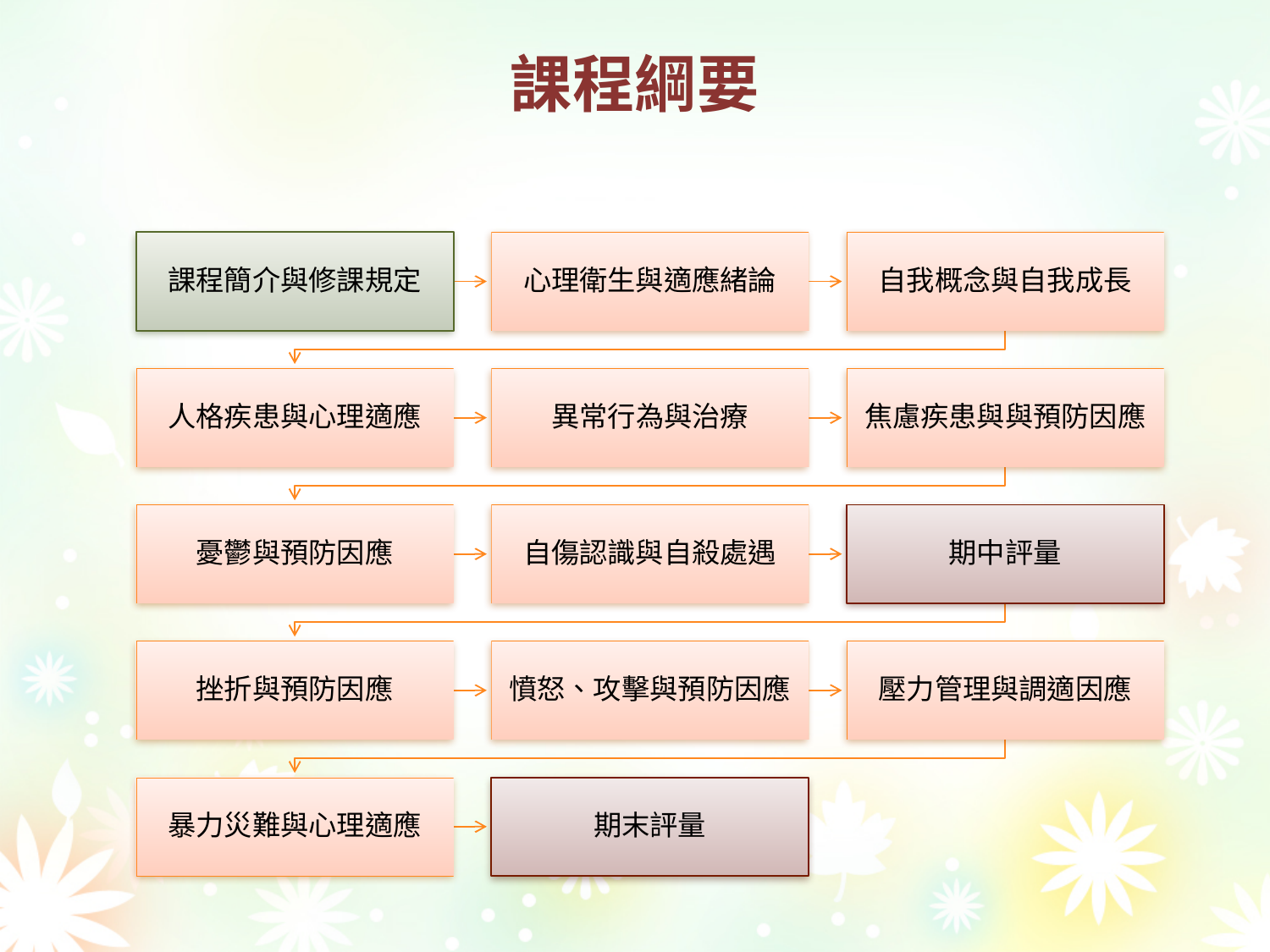

# 課程綱要

課程簡介與修課規定

心理衛生與適應緒論

自我概念與自我成長

人格疾患與心理適應

異常行為與治療

焦慮疾患與與預防因應

憂鬱與預防因應

自傷認識與自殺處遇

期中評量

挫折與預防因應

憤怒、攻擊與預防因應

壓力管理與調適因應

暴力災難與心理適應
期末評量